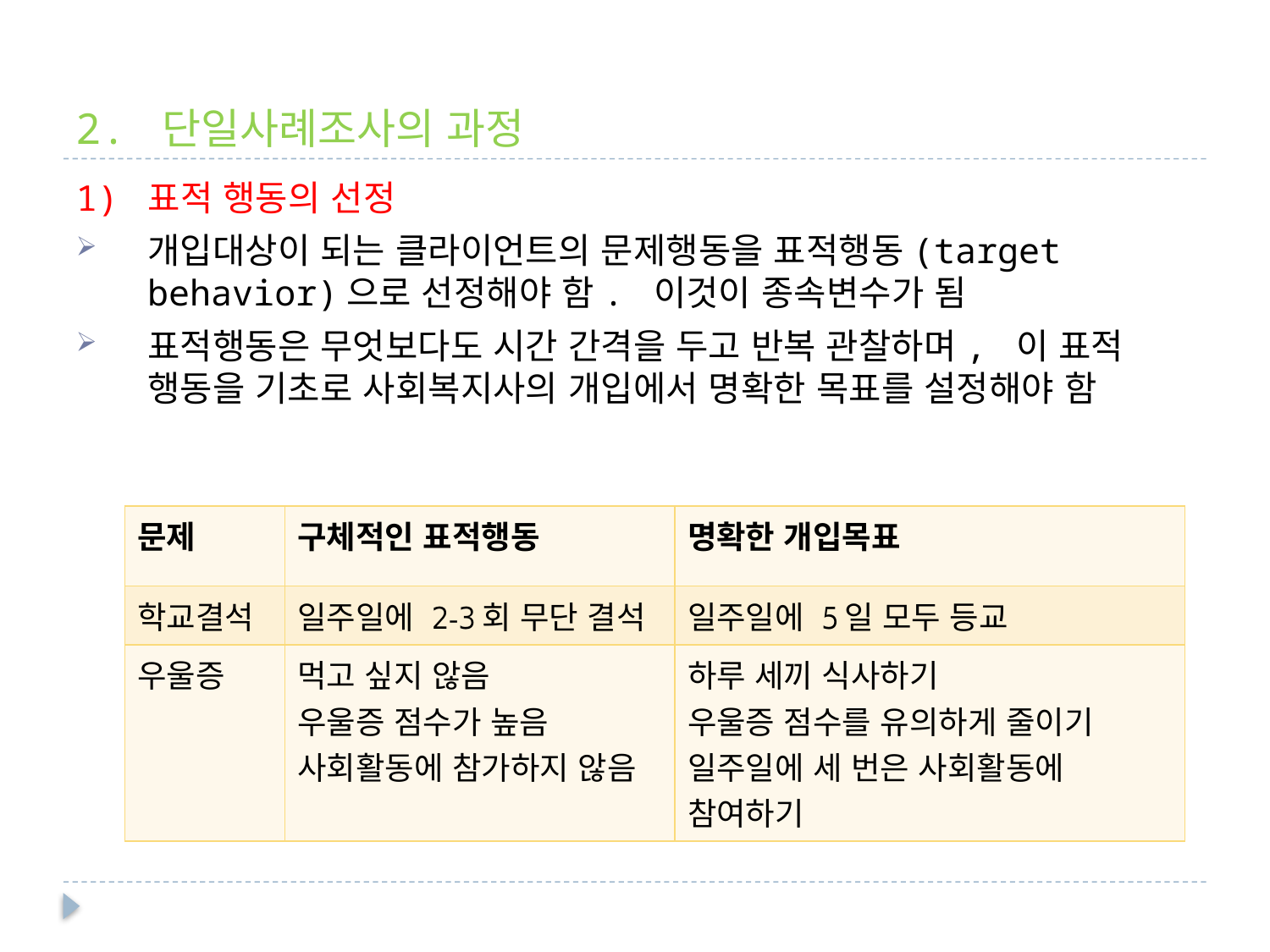

# 2. 단일사례조사의 과정
1) 표적 행동의 선정
개입대상이 되는 클라이언트의 문제행동을 표적행동(target behavior)으로 선정해야 함. 이것이 종속변수가 됨
표적행동은 무엇보다도 시간 간격을 두고 반복 관찰하며, 이 표적 행동을 기초로 사회복지사의 개입에서 명확한 목표를 설정해야 함

| 문제 | 구체적인 표적행동 | 명확한 개입목표 |
| --- | --- | --- |
| 학교결석 | 일주일에 2-3회 무단 결석 | 일주일에 5일 모두 등교 |
| 우울증 | 먹고 싶지 않음 우울증 점수가 높음 사회활동에 참가하지 않음 | 하루 세끼 식사하기 우울증 점수를 유의하게 줄이기 일주일에 세 번은 사회활동에 참여하기 |